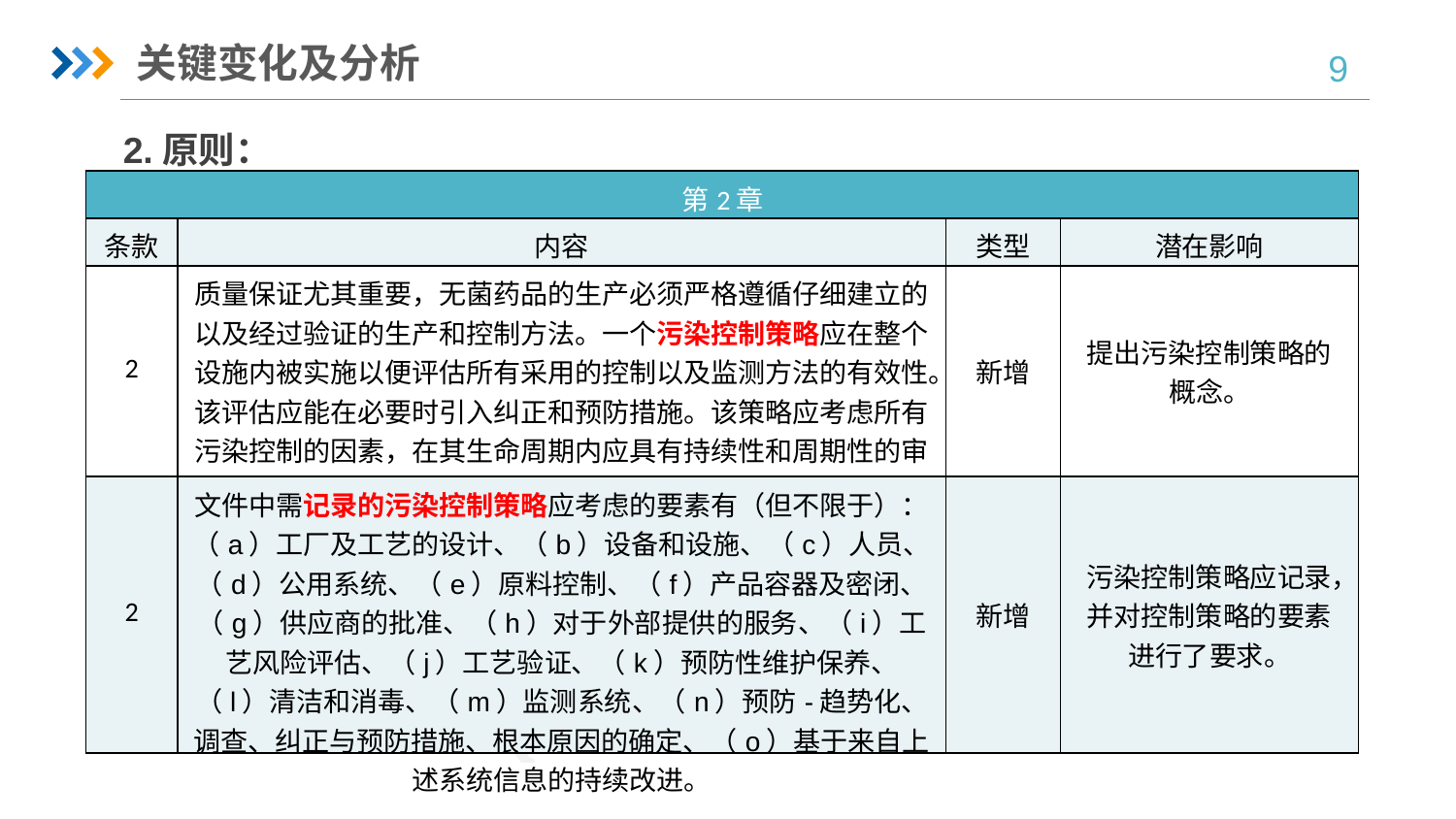

关键变化及分析
2.原则：

| 第2章 |  |  |  |
| --- | --- | --- | --- |
| 条款 | 内容 | 类型 | 潜在影响 |
| 2 | 质量保证尤其重要，无菌药品的生产必须严格遵循仔细建立的以及经过验证的生产和控制方法。一个污染控制策略应在整个设施内被实施以便评估所有采用的控制以及监测方法的有效性。该评估应能在必要时引入纠正和预防措施。该策略应考虑所有污染控制的因素，在其生命周期内应具有持续性和周期性的审核，并在必要时更新该策略。 | 新增 | 提出污染控制策略的概念。 |
| 2 | 文件中需记录的污染控制策略应考虑的要素有（但不限于）：（a）工厂及工艺的设计、（b）设备和设施、（c）人员、（d）公用系统、（e）原料控制、（f）产品容器及密闭、（g）供应商的批准、（h）对于外部提供的服务、（i）工艺风险评估、（j）工艺验证、（k）预防性维护保养、（l）清洁和消毒、（m）监测系统、（n）预防-趋势化、调查、纠正与预防措施、根本原因的确定、（o）基于来自上述系统信息的持续改进。 | 新增 | 污染控制策略应记录，并对控制策略的要素进行了要求。 |